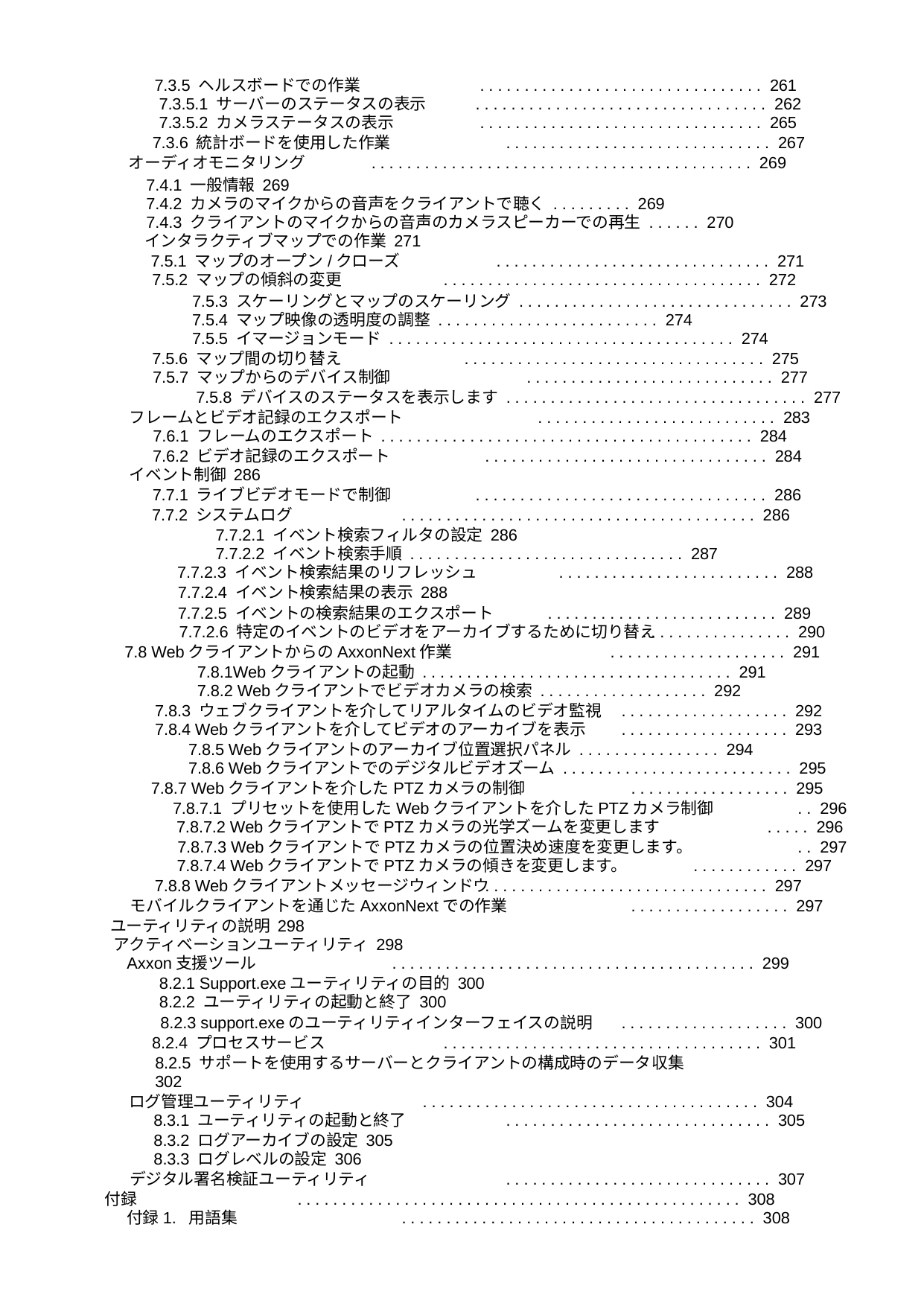

7.3.5 ヘルスボードでの作業
  7.3.5.1 サーバーのステータスの表示
  7.3.5.2 カメラステータスの表示
  . . . . . . . . . . . . . . . . . . . . . . . . . . . . . . . .  261
 . . . . . . . . . . . . . . . . . . . . . . . . . . . . . . . . .  262
  . . . . . . . . . . . . . . . . . . . . . . . . . . . . . . . .  265
 7.3.6 統計ボードを使用した作業
 . . . . . . . . . . . . . . . . . . . . . . . . . . . . . .  267
 オーディオモニタリング
 . . . . . . . . . . . . . . . . . . . . . . . . . . . . . . . . . . . . . . . . . . .  269
  7.4.1 一般情報 269
  7.4.2 カメラのマイクからの音声をクライアントで聴く . . . . . . . . .  269
  7.4.3 クライアントのマイクからの音声のカメラスピーカーでの再生 . . . . . .  270
 インタラクティブマップでの作業 271
 7.5.1 マップのオープン/クローズ
 . . . . . . . . . . . . . . . . . . . . . . . . . . . . . . .  271
 7.5.2 マップの傾斜の変更
 . . . . . . . . . . . . . . . . . . . . . . . . . . . . . . . . . . . .  272
 7.5.3 スケーリングとマップのスケーリング . . . . . . . . . . . . . . . . . . . . . . . . . . . . . . .  273
 7.5.4 マップ映像の透明度の調整 . . . . . . . . . . . . . . . . . . . . . . . . .  274
 7.5.5 イマージョンモード . . . . . . . . . . . . . . . . . . . . . . . . . . . . . . . . . . . . . . .  274
 7.5.6 マップ間の切り替え
 . . . . . . . . . . . . . . . . . . . . . . . . . . . . . . . . . .  275
 7.5.7 マップからのデバイス制御
 . . . . . . . . . . . . . . . . . . . . . . . . . . . .  277
 7.5.8 デバイスのステータスを表示します . . . . . . . . . . . . . . . . . . . . . . . . . . . . . . . . . .  277
 フレームとビデオ記録のエクスポート
 . . . . . . . . . . . . . . . . . . . . . . . . . . .  283
 7.6.1 フレームのエクスポート
 . . . . . . . . . . . . . . . . . . . . . . . . . . . . . . . . . . . . . . . . . .  284
 7.6.2 ビデオ記録のエクスポート
 . . . . . . . . . . . . . . . . . . . . . . . . . . . . . . . .  284
 イベント制御 286
 7.7.1 ライブビデオモードで制御
 . . . . . . . . . . . . . . . . . . . . . . . . . . . . . . . . .  286
 7.7.2 システムログ
 . . . . . . . . . . . . . . . . . . . . . . . . . . . . . . . . . . . . . . . .  286
 7.7.2.1 イベント検索フィルタの設定 286
 7.7.2.2 イベント検索手順 . . . . . . . . . . . . . . . . . . . . . . . . . . . . . . .  287
 7.7.2.3 イベント検索結果のリフレッシュ
 . . . . . . . . . . . . . . . . . . . . . . . . .  288
 7.7.2.4 イベント検索結果の表示 288
 7.7.2.5 イベントの検索結果のエクスポート
 . . . . . . . . . . . . . . . . . . . . . . . . . .  289
 7.7.2.6 特定のイベントのビデオをアーカイブするために切り替え
 . . . . . . . . . . . . . . . . .  290
7.8 WebクライアントからのAxxonNext作業
 . . . . . . . . . . . . . . . . . . . .  291
 7.8.1Webクライアントの起動 . . . . . . . . . . . . . . . . . . . . . . . . . . . . . . . . . . .  291
 7.8.2 Webクライアントでビデオカメラの検索 . . . . . . . . . . . . . . . . . . .  292
 7.8.3 ウェブクライアントを介してリアルタイムのビデオ監視
 7.8.4 Webクライアントを介してビデオのアーカイブを表示
 . . . . . . . . . . . . . . . . . . .  292
 . . . . . . . . . . . . . . . . . . .  293
 7.8.5 Webクライアントのアーカイブ位置選択パネル . . . . . . . . . . . . . . . .  294
 7.8.6 Webクライアントでのデジタルビデオズーム . . . . . . . . . . . . . . . . . . . . . . . . . .  295
 7.8.7 Webクライアントを介したPTZカメラの制御
 . . . . . . . . . . . . . . . . . .  295
 7.8.7.1 プリセットを使用したWebクライアントを介したPTZカメラ制御
 . .  296
 7.8.7.2 WebクライアントでPTZカメラの光学ズームを変更します
 . . . . .  296
 7.8.7.3 WebクライアントでPTZカメラの位置決め速度を変更します。
 . .  297
 7.8.7.4 WebクライアントでPTZカメラの傾きを変更します。
 . . . . . . . . . . . .  297
 7.8.8 Webクライアントメッセージウィンドウ
 . . . . . . . . . . . . . . . . . . . . . . . . . . . . . . . .  297
 モバイルクライアントを通じたAxxonNextでの作業
 . . . . . . . . . . . . . . . . . .  297
 ユーティリティの説明 298
  アクティベーションユーティリティ 298
 Axxon支援ツール
 . . . . . . . . . . . . . . . . . . . . . . . . . . . . . . . . . . . . . . . . .  299
 8.2.1 Support.exeユーティリティの目的 300
 8.2.2 ユーティリティの起動と終了 300
 8.2.3 support.exeのユーティリティインターフェイスの説明
 . . . . . . . . . . . . . . . . . . .  300
 8.2.4 プロセスサービス
 . . . . . . . . . . . . . . . . . . . . . . . . . . . . . . . . . . . .  301
 8.2.5 サポートを使用するサーバーとクライアントの構成時のデータ収集
 302
 ログ管理ユーティリティ
 . . . . . . . . . . . . . . . . . . . . . . . . . . . . . . . . . . . . . .  304
 8.3.1 ユーティリティの起動と終了
 . . . . . . . . . . . . . . . . . . . . . . . . . . . . . .  305
 8.3.2 ログアーカイブの設定 305
 8.3.3 ログレベルの設定 306
 デジタル署名検証ユーティリティ
 . . . . . . . . . . . . . . . . . . . . . . . . . . . . . .  307
 付録
 . . . . . . . . . . . . . . . . . . . . . . . . . . . . . . . . . . . . . . . . . . . . . . . . . .  308
 付録1.  用語集
 . . . . . . . . . . . . . . . . . . . . . . . . . . . . . . . . . . . . . . . .  308